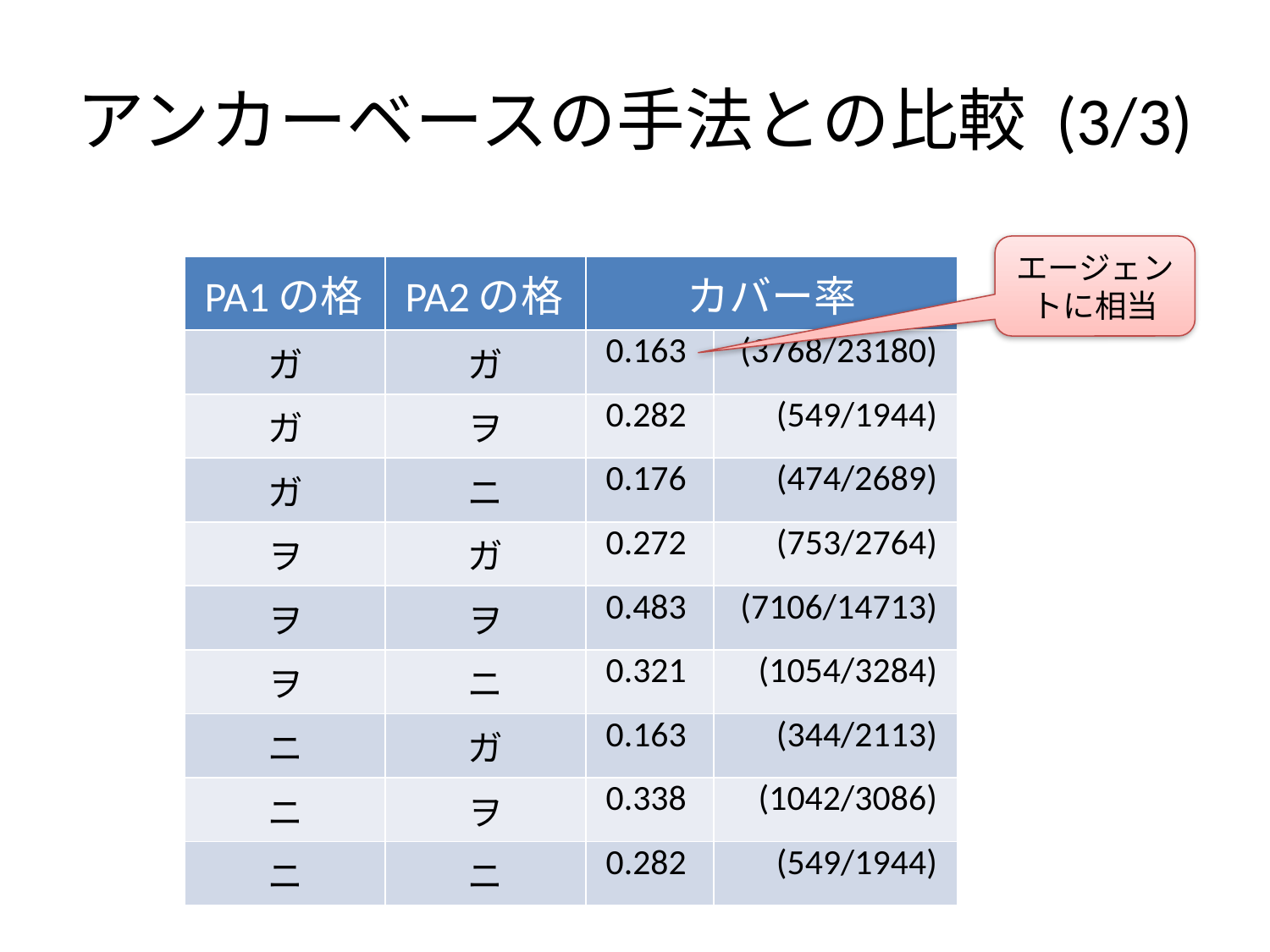

# アンカーベースの手法との比較 (3/3)
エージェントに相当
| PA1の格 | PA2の格 | カバー率 |  |
| --- | --- | --- | --- |
| ガ | ガ | 0.163 | (3768/23180) |
| ガ | ヲ | 0.282 | (549/1944) |
| ガ | ニ | 0.176 | (474/2689) |
| ヲ | ガ | 0.272 | (753/2764) |
| ヲ | ヲ | 0.483 | (7106/14713) |
| ヲ | ニ | 0.321 | (1054/3284) |
| ニ | ガ | 0.163 | (344/2113) |
| ニ | ヲ | 0.338 | (1042/3086) |
| ニ | ニ | 0.282 | (549/1944) |